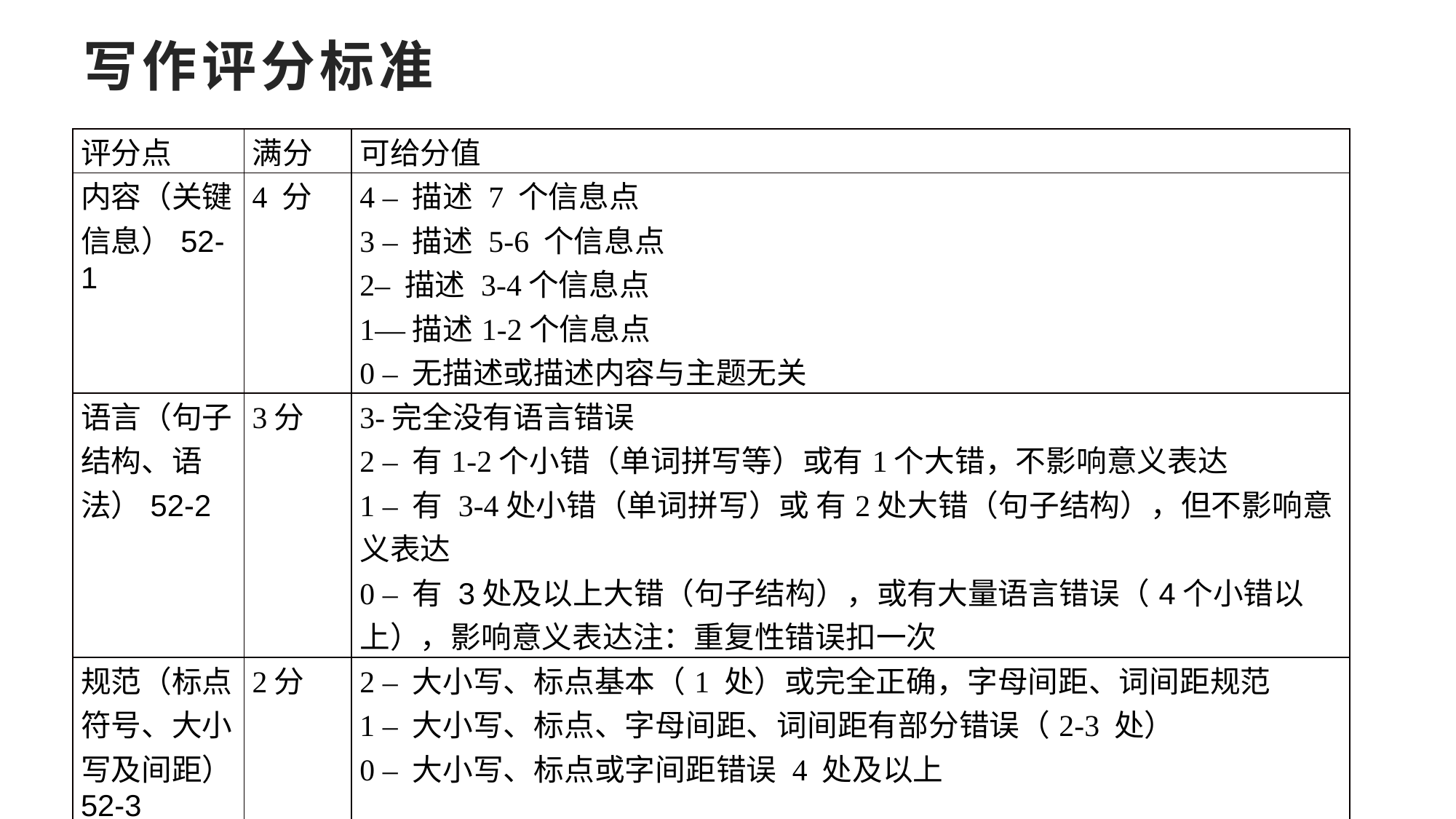

# 写作评分标准
| 评分点 | 满分 | 可给分值 |
| --- | --- | --- |
| 内容（关键信息）52-1 | 4 分 | 4 – 描述 7 个信息点 3 – 描述 5-6 个信息点 2– 描述 3-4个信息点 1—描述1-2个信息点 0 – 无描述或描述内容与主题无关 |
| 语言（句子结构、语法）52-2 | 3分 | 3-完全没有语言错误 2 – 有1-2个小错（单词拼写等）或有1个大错，不影响意义表达 1 – 有 3-4处小错（单词拼写）或 有2处大错（句子结构），但不影响意义表达 0 – 有 3处及以上大错（句子结构），或有大量语言错误（4个小错以上），影响意义表达注：重复性错误扣一次 |
| 规范（标点符号、大小写及间距）52-3 | 2分 | 2 – 大小写、标点基本（1 处）或完全正确，字母间距、词间距规范 1 – 大小写、标点、字母间距、词间距有部分错误（2-3 处） 0 – 大小写、标点或字间距错误 4 处及以上 |